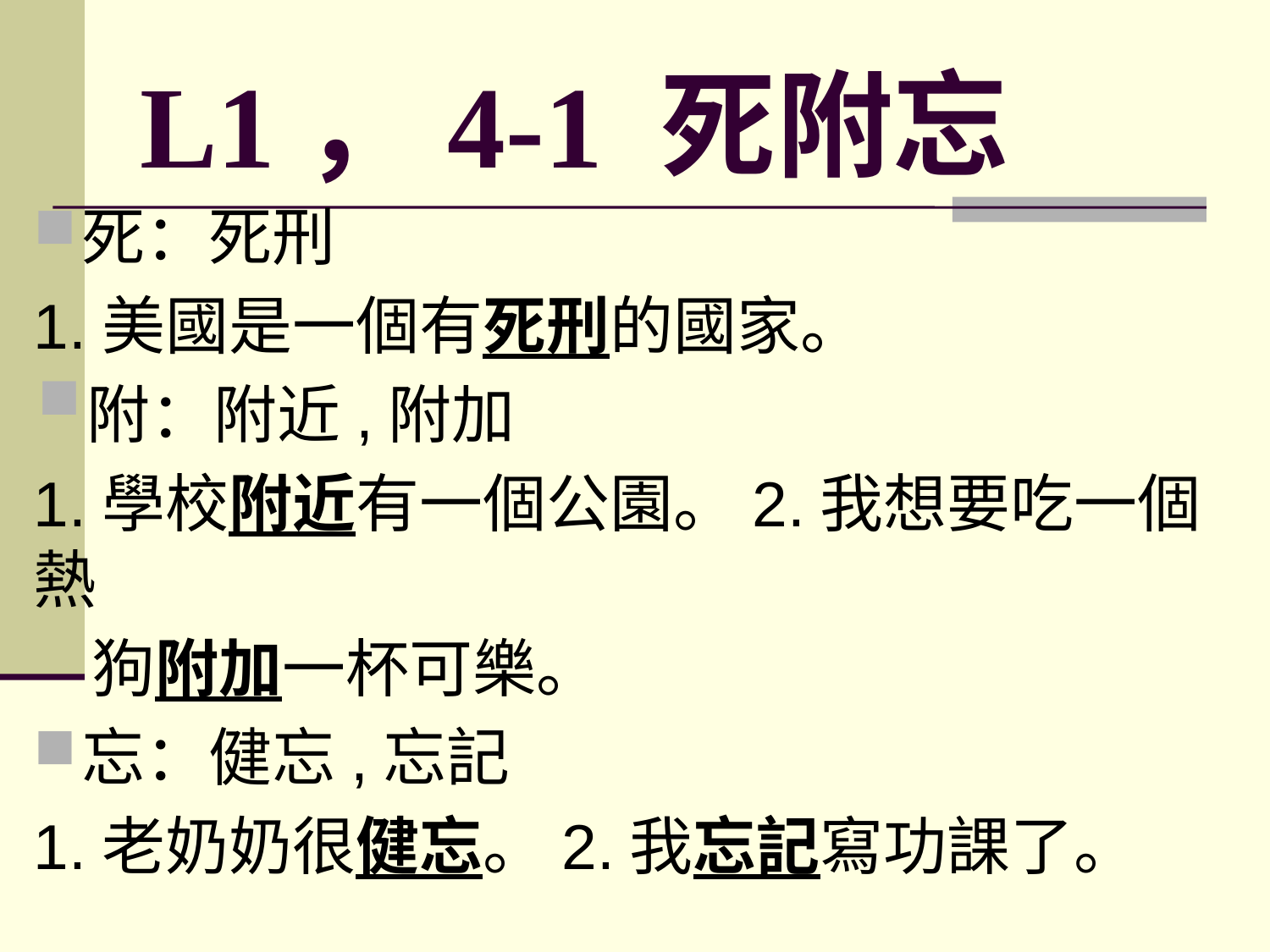

# L1，4-1 死附忘
死：死刑
1.美國是一個有死刑的國家。
附：附近,附加
1.學校附近有一個公園。2.我想要吃一個熱
   狗附加一杯可樂。
忘：健忘,忘記
1.老奶奶很健忘。2.我忘記寫功課了。